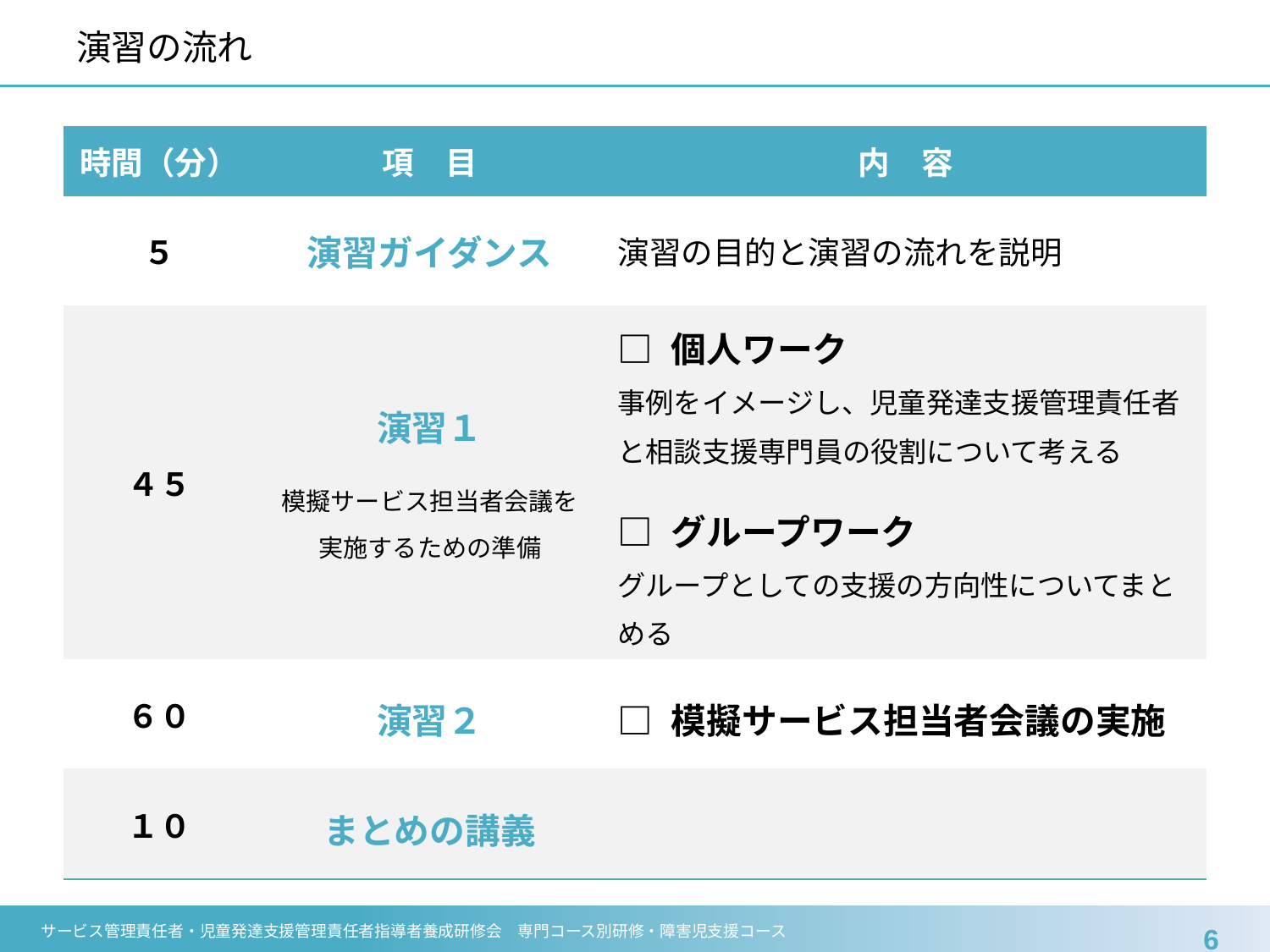

# 演習の流れ
| 時間（分） | 項　目 | 内　容 |
| --- | --- | --- |
| ５ | 演習ガイダンス | 演習の目的と演習の流れを説明 |
| ４５ | 演習１ 模擬サービス担当者会議を 実施するための準備 | □ 個人ワーク 事例をイメージし、児童発達支援管理責任者と相談支援専門員の役割について考える □ グループワーク グループとしての支援の方向性についてまとめる |
| ６０ | 演習２ | □ 模擬サービス担当者会議の実施 |
| １０ | まとめの講義 |  |